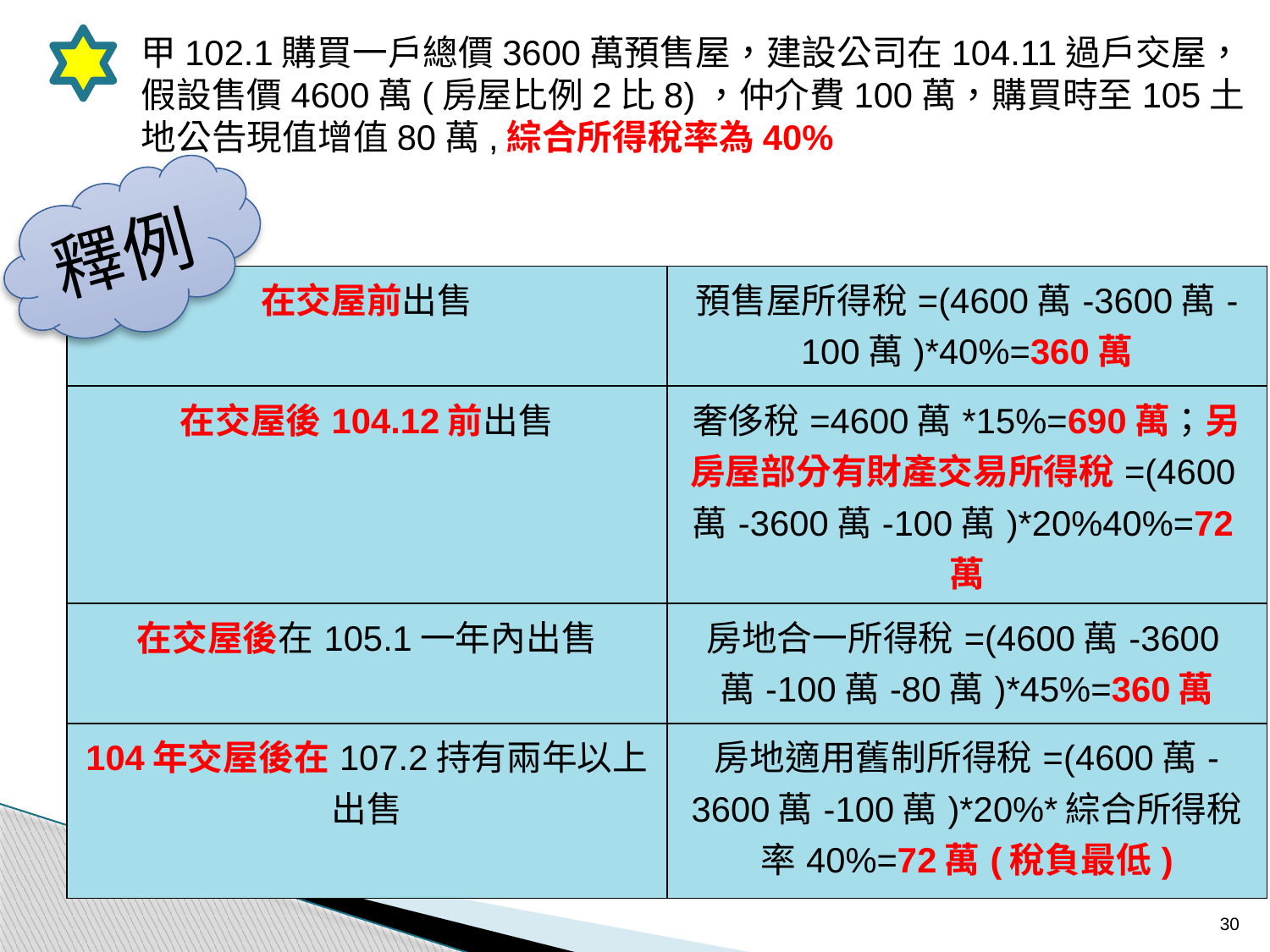

甲102.1購買一戶總價3600萬預售屋，建設公司在104.11過戶交屋，假設售價4600萬(房屋比例2比8)，仲介費100萬，購買時至105土地公告現值增值80萬,綜合所得稅率為40%

釋例
| 在交屋前出售 | 預售屋所得稅=(4600萬-3600萬-100萬)\*40%=360萬 |
| --- | --- |
| 在交屋後104.12前出售 | 奢侈稅=4600萬\*15%=690萬；另房屋部分有財產交易所得稅=(4600萬-3600萬-100萬)\*20%40%=72萬 |
| 在交屋後在105.1一年內出售 | 房地合一所得稅=(4600萬-3600萬-100萬-80萬)\*45%=360萬 |
| 104年交屋後在107.2持有兩年以上出售 | 房地適用舊制所得稅=(4600萬-3600萬-100萬)\*20%\*綜合所得稅率40%=72萬(稅負最低) |
30